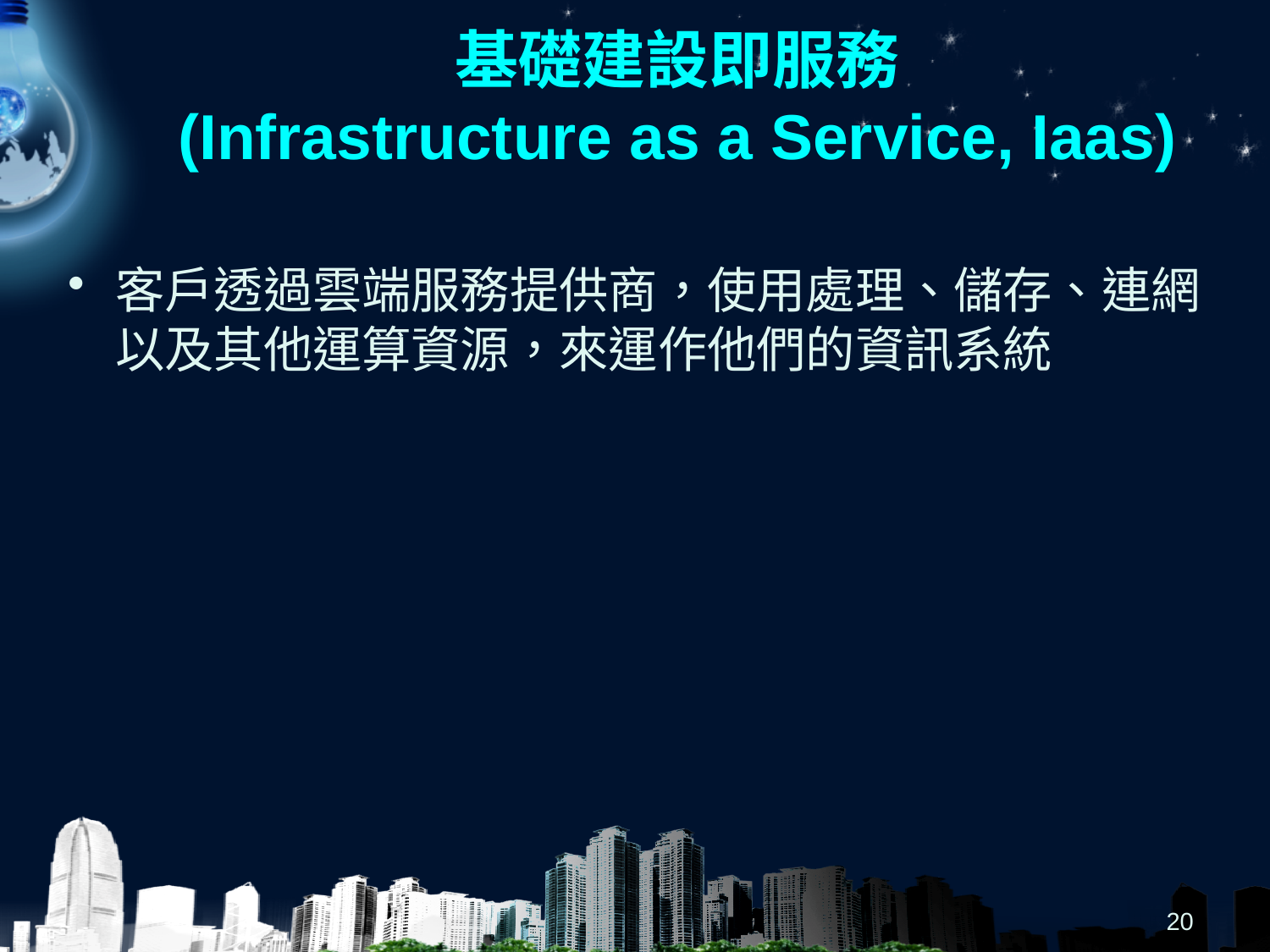

# 基礎建設即服務 (Infrastructure as a Service, Iaas)

客戶透過雲端服務提供商，使用處理、儲存、連網以及其他運算資源，來運作他們的資訊系統
20